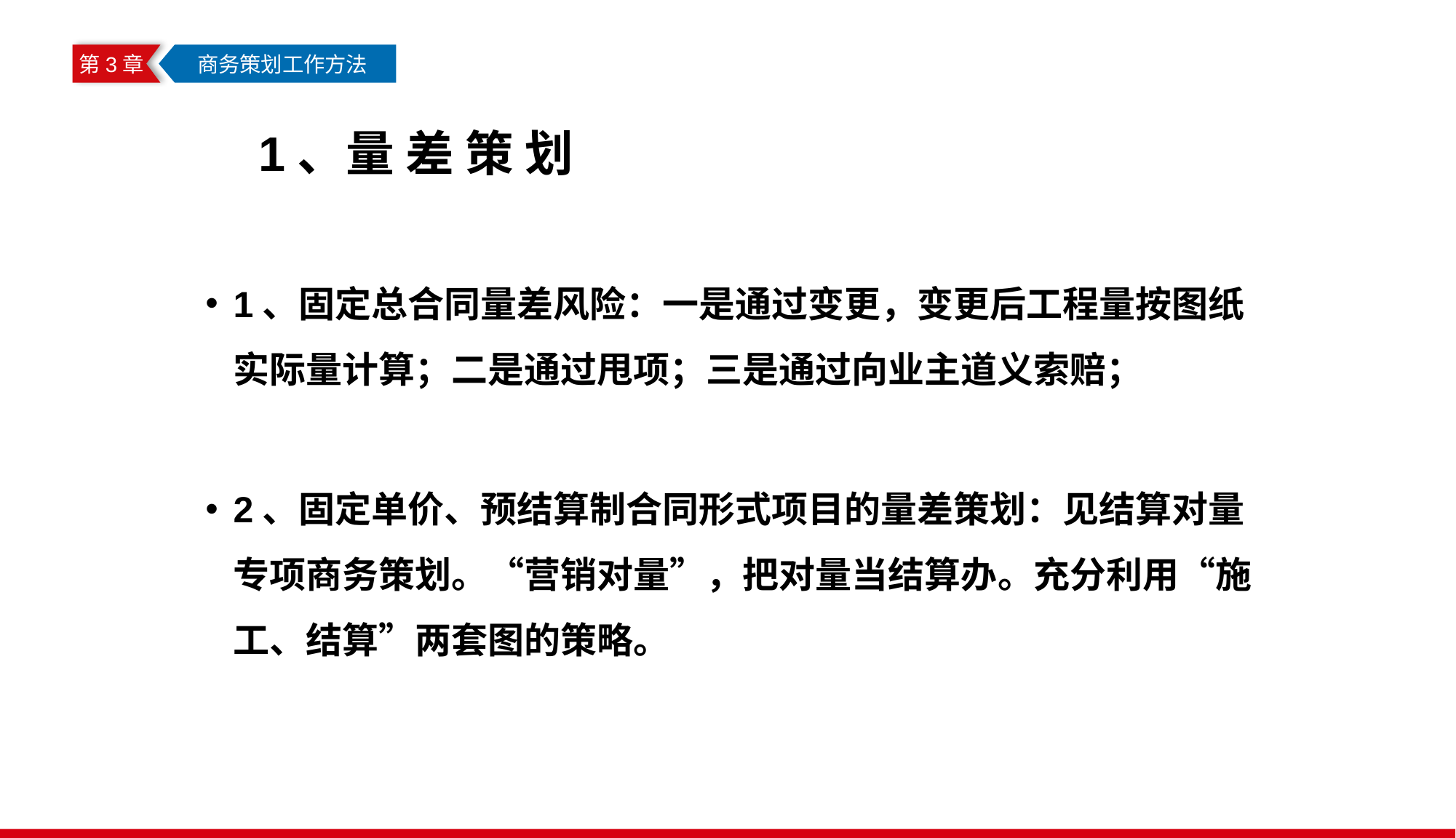

第3章
    商务策划工作方法
1、量 差 策 划
1、固定总合同量差风险：一是通过变更，变更后工程量按图纸实际量计算；二是通过甩项；三是通过向业主道义索赔；
2、固定单价、预结算制合同形式项目的量差策划：见结算对量专项商务策划。“营销对量”，把对量当结算办。充分利用“施工、结算”两套图的策略。